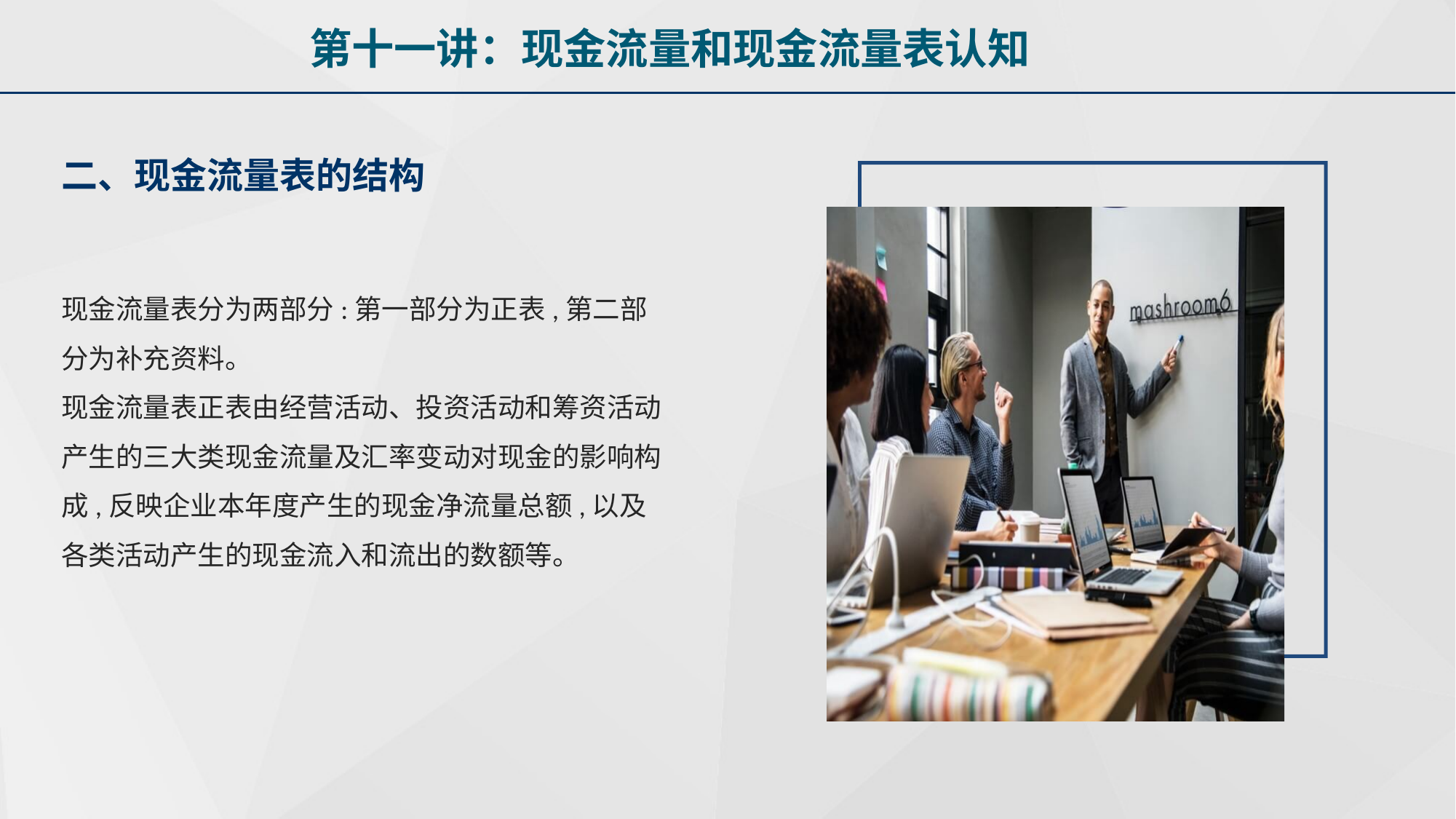

第十一讲：现金流量和现金流量表认知
二、现金流量表的结构

现金流量表分为两部分:第一部分为正表,第二部分为补充资料。
现金流量表正表由经营活动、投资活动和筹资活动产生的三大类现金流量及汇率变动对现金的影响构成,反映企业本年度产生的现金净流量总额,以及各类活动产生的现金流入和流出的数额等。